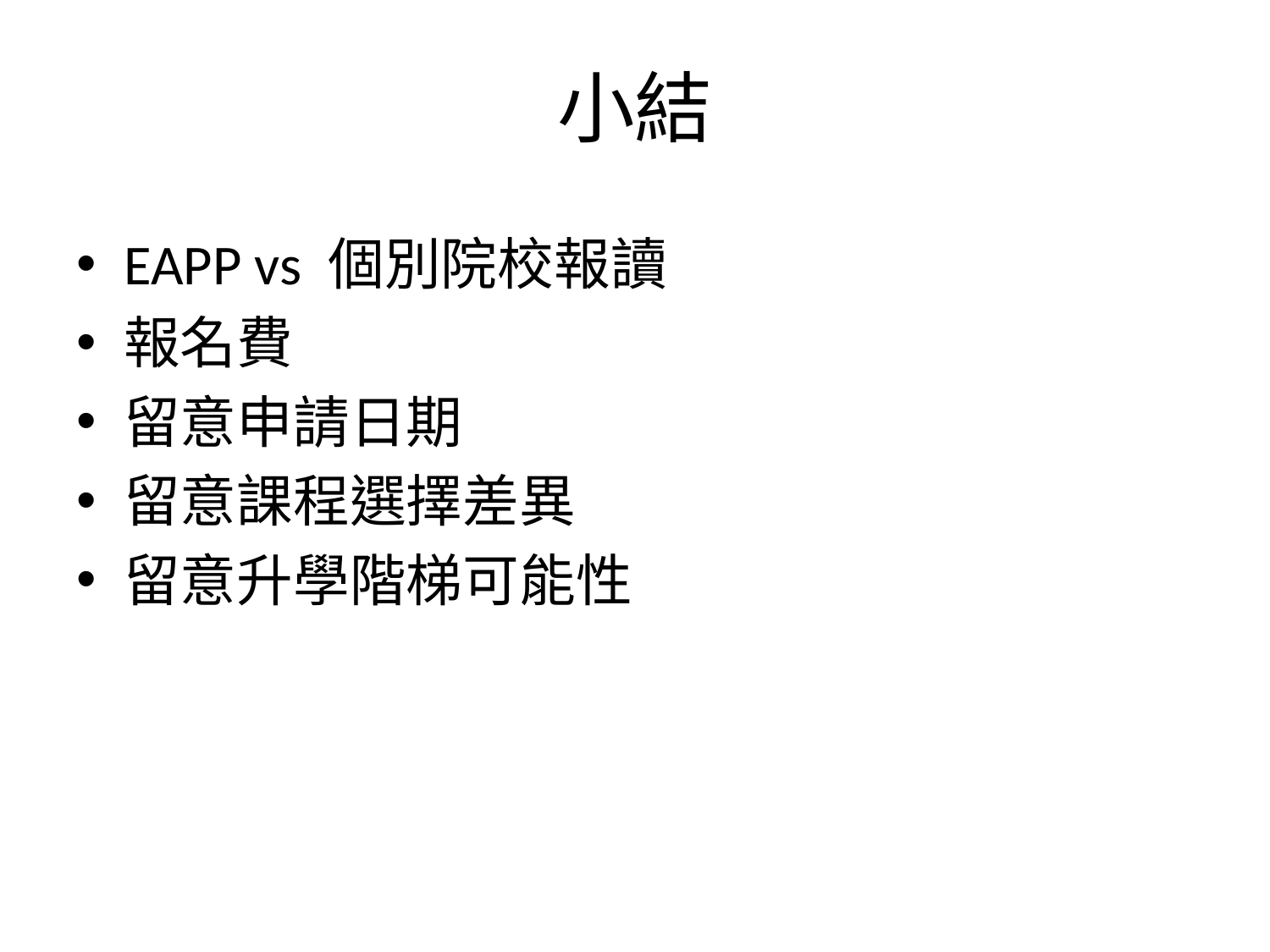

# 小結
EAPP vs 個別院校報讀
報名費
留意申請日期
留意課程選擇差異
留意升學階梯可能性